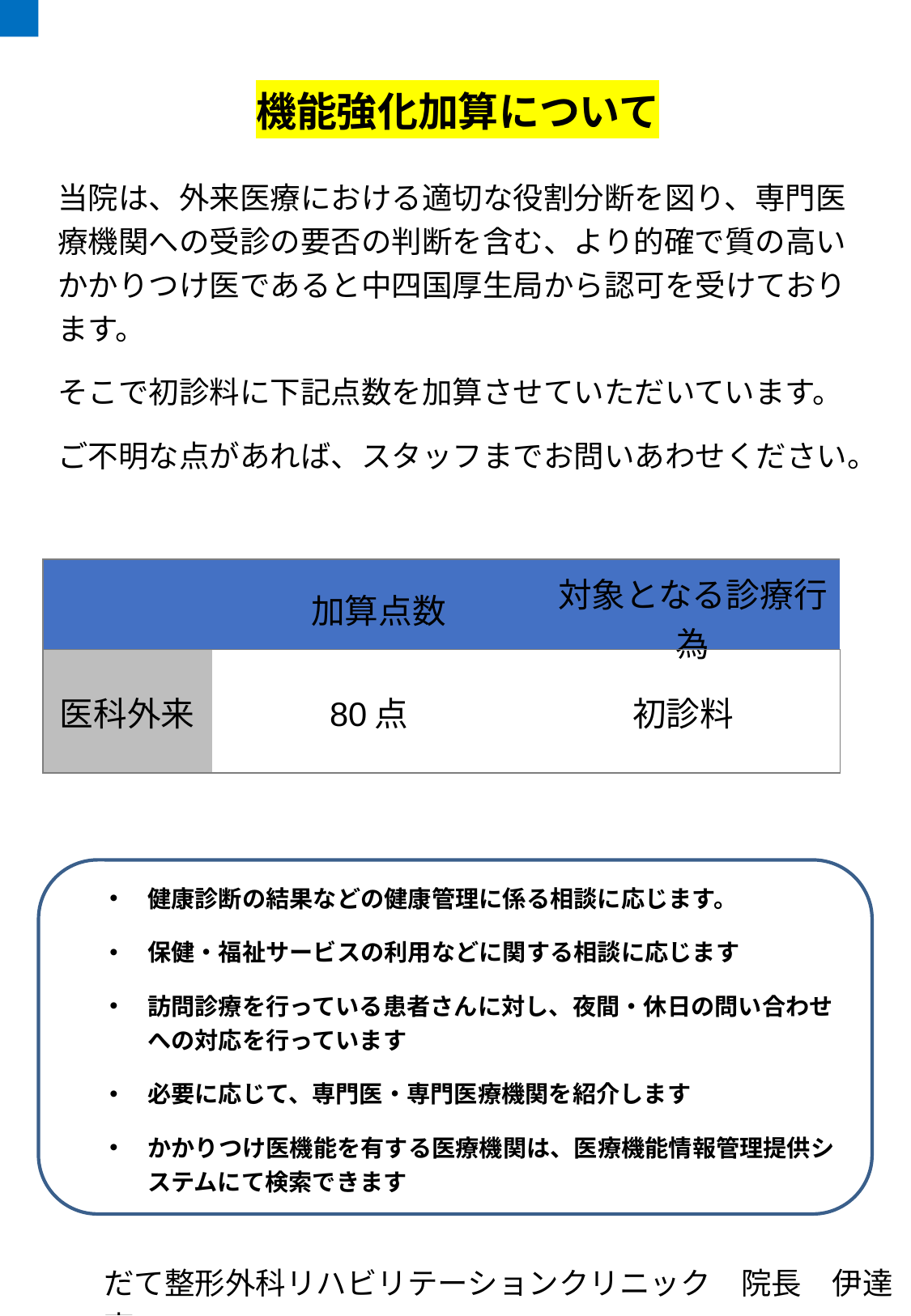

機能強化加算について

当院は、外来医療における適切な役割分断を図り、専門医療機関への受診の要否の判断を含む、より的確で質の高いかかりつけ医であると中四国厚生局から認可を受けております。
そこで初診料に下記点数を加算させていただいています。
ご不明な点があれば、スタッフまでお問いあわせください。
|  | 加算点数 | 対象となる診療行為 |
| --- | --- | --- |
| 医科外来 | 80点 | 初診料 |
健康診断の結果などの健康管理に係る相談に応じます。
保健・福祉サービスの利用などに関する相談に応じます
訪問診療を行っている患者さんに対し、夜間・休日の問い合わせへの対応を行っています
必要に応じて、専門医・専門医療機関を紹介します
かかりつけ医機能を有する医療機関は、医療機能情報管理提供システムにて検索できます
だて整形外科リハビリテーションクリニック　院長　伊達亮